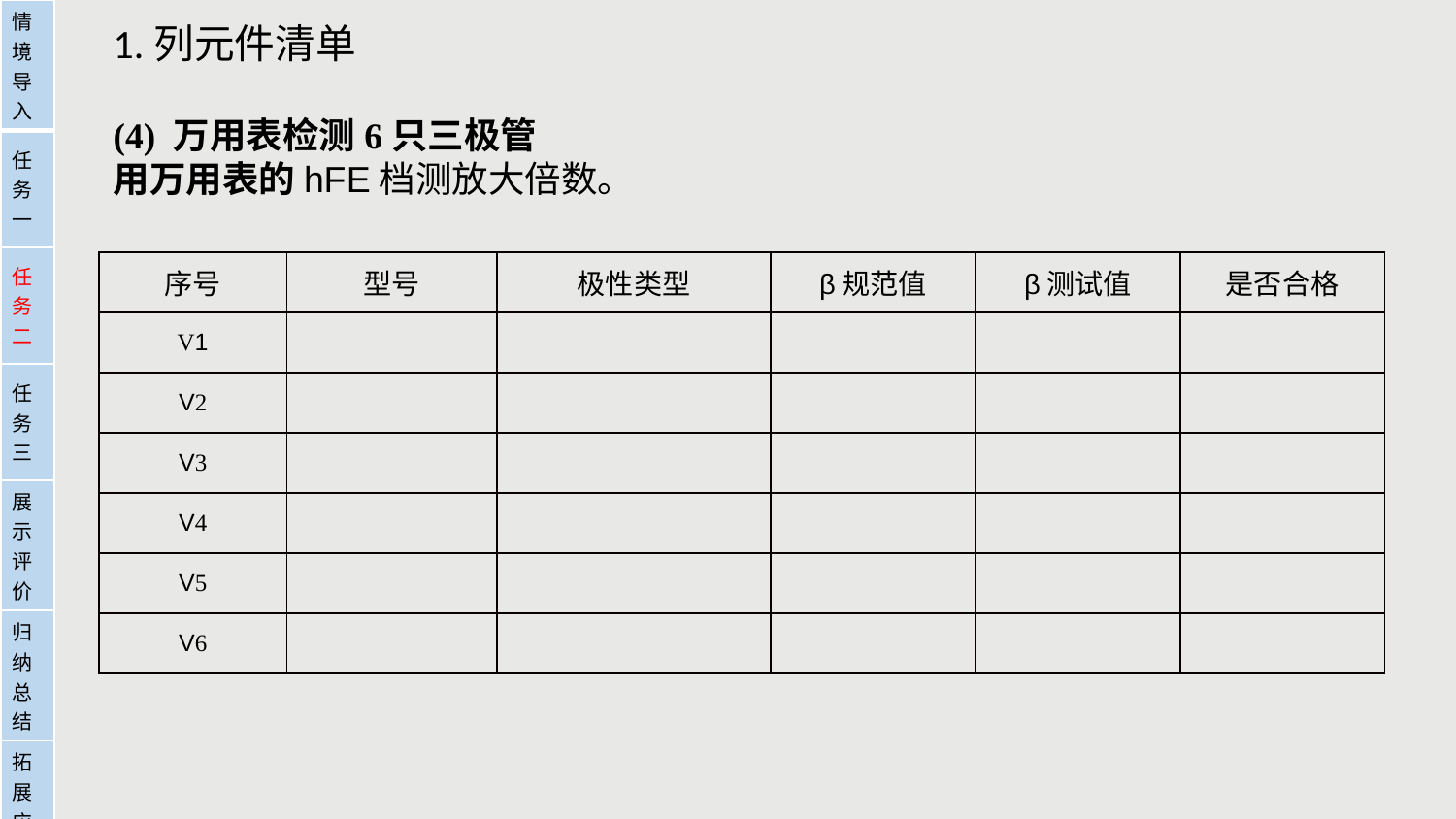

| 情境导入 |
| --- |
| 任务一 |
| 任务二 |
| 任务三 |
| 展示评价 |
| 归纳总结 |
| 拓展应用 |
1.列元件清单
(4) 万用表检测6只三极管用万用表的hFE档测放大倍数。
| 序号 | 型号 | 极性类型 | β规范值 | β测试值 | 是否合格 |
| --- | --- | --- | --- | --- | --- |
| V1 |  |  |  |  |  |
| V2 |  |  |  |  |  |
| V3 |  |  |  |  |  |
| V4 |  |  |  |  |  |
| V5 |  |  |  |  |  |
| V6 |  |  |  |  |  |